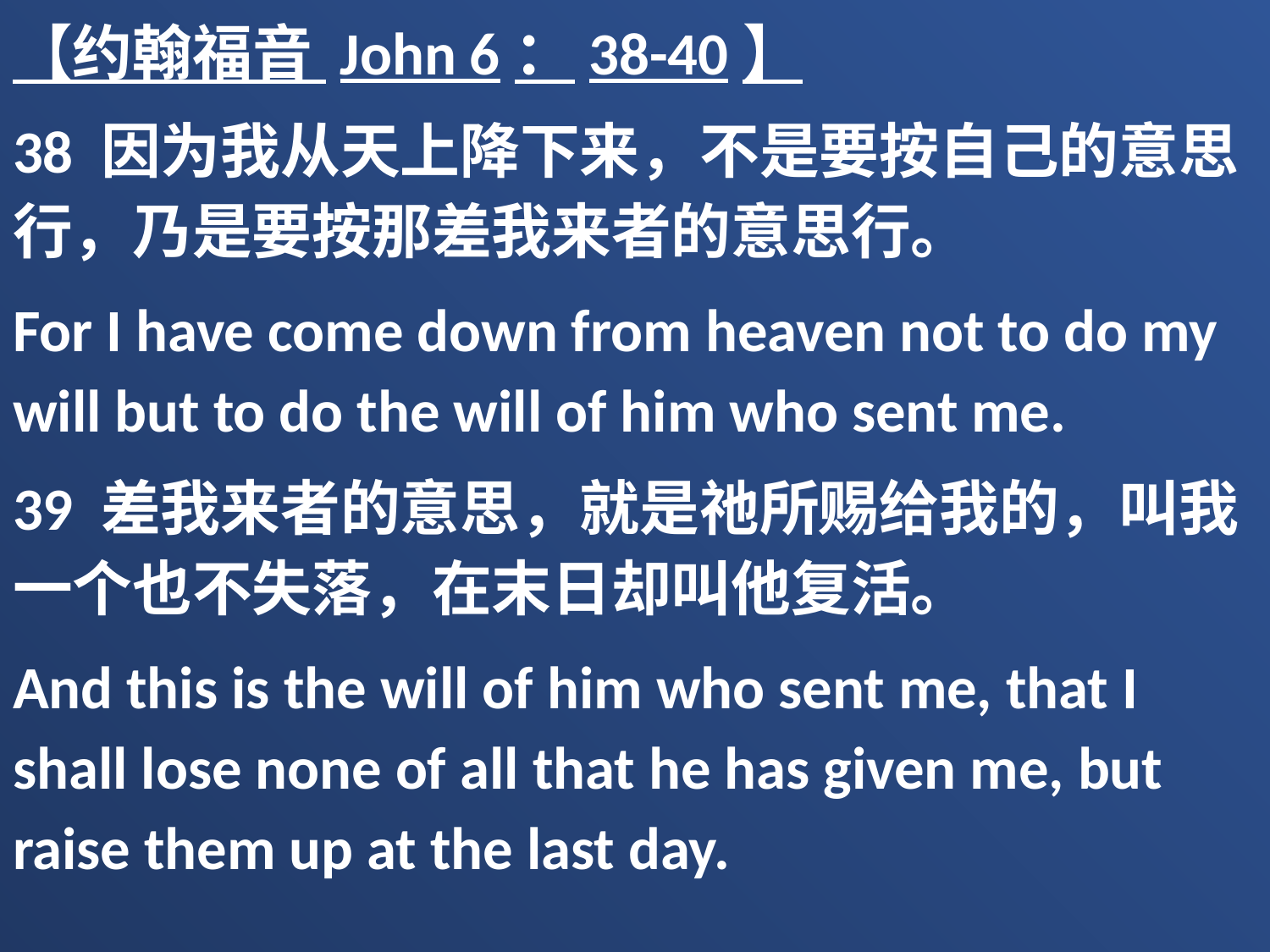

【约翰福音 John 6：38-40】
38 因为我从天上降下来，不是要按自己的意思行，乃是要按那差我来者的意思行。
For I have come down from heaven not to do my will but to do the will of him who sent me.
39 差我来者的意思，就是祂所赐给我的，叫我一个也不失落，在末日却叫他复活。
And this is the will of him who sent me, that I shall lose none of all that he has given me, but raise them up at the last day.